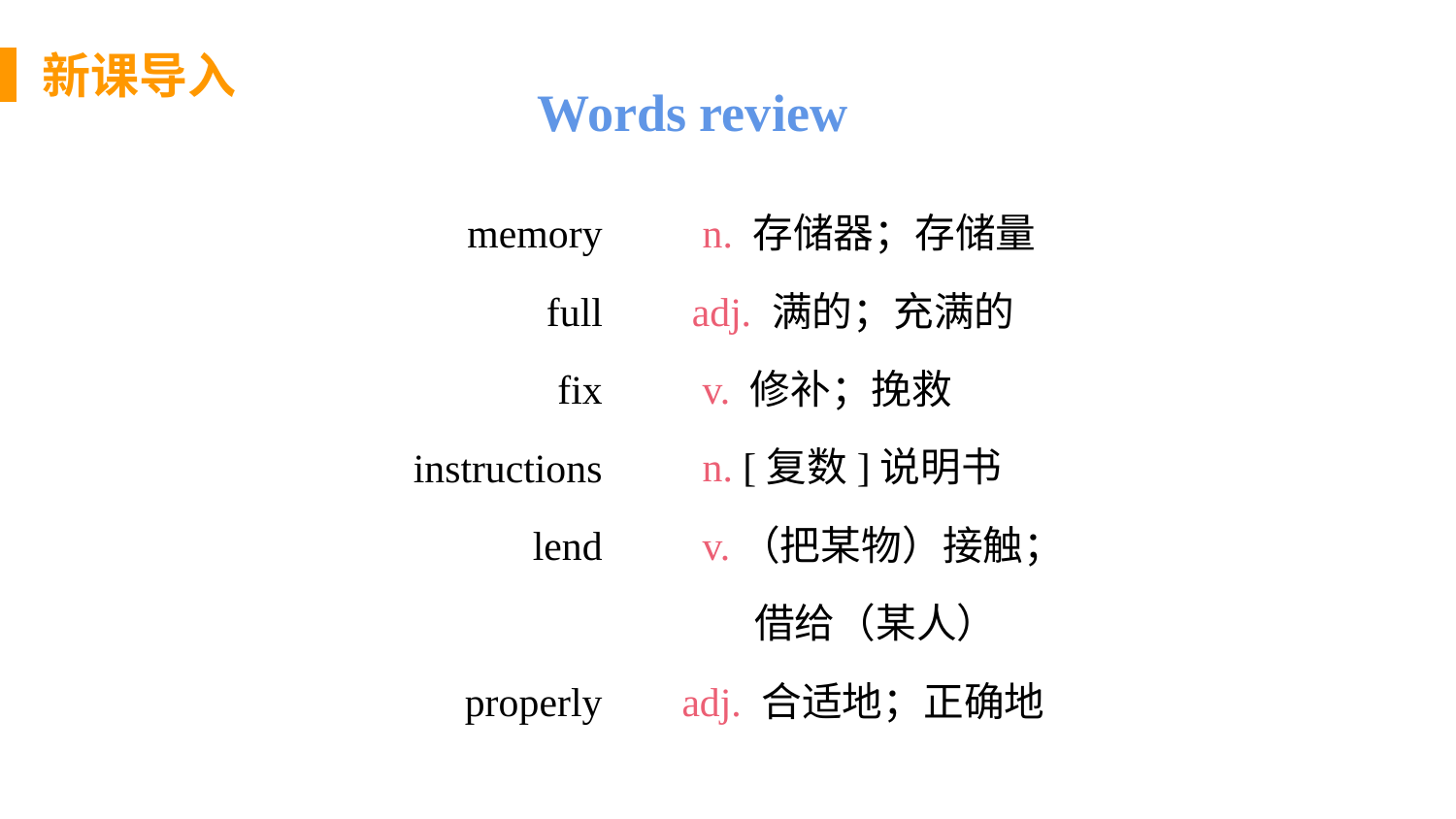

新课导入

Words review
  n. 存储器；存储量
 adj. 满的；充满的
  v. 修补；挽救
  n. [复数]说明书
  v.（把某物）接触；
       借给（某人）
adj. 合适地；正确地
 memory
 full
 fix
 instructions
 lend

 properly